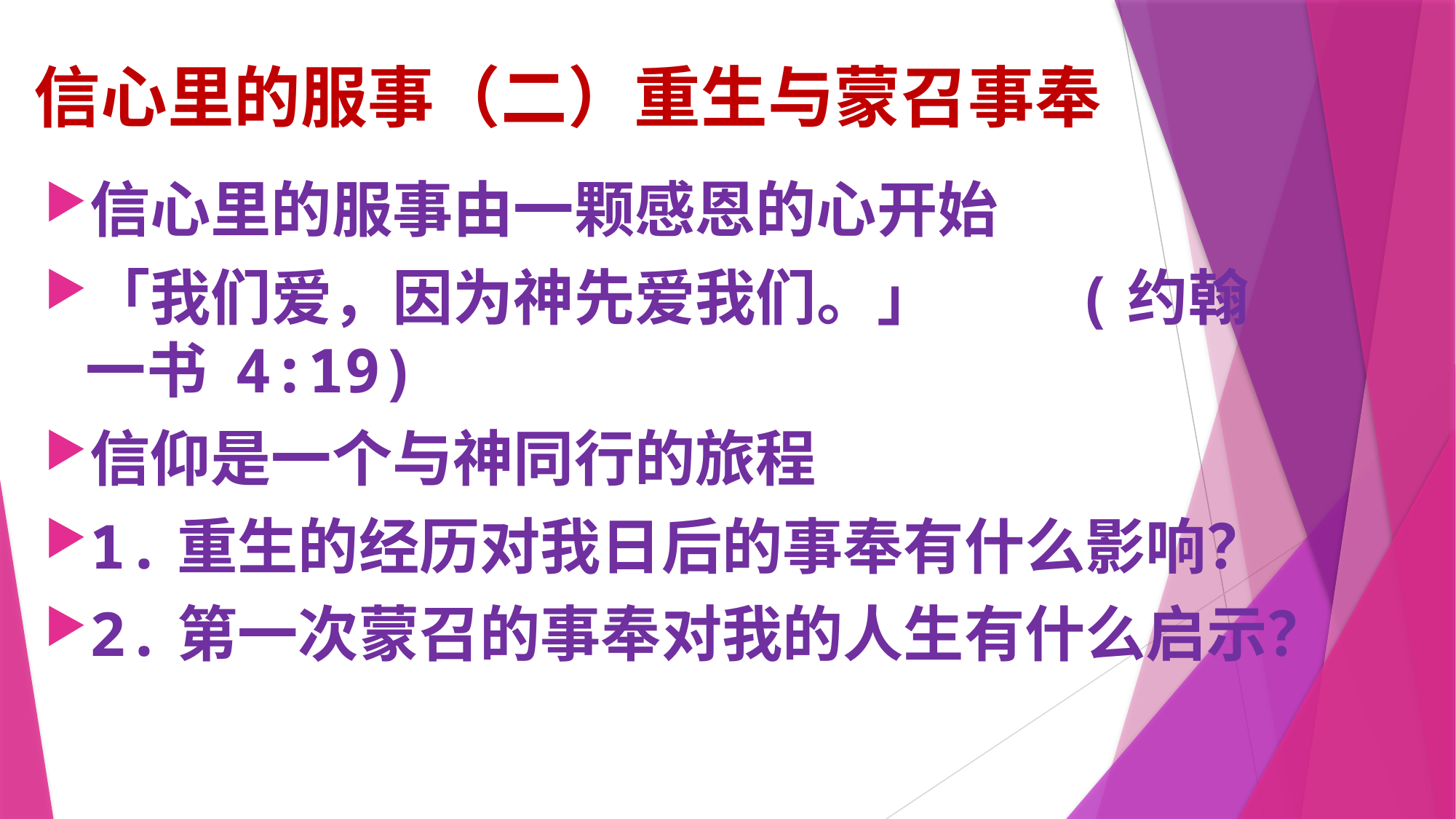

# 信心里的服事（二）重生与蒙召事奉
信心里的服事由一颗感恩的心开始
「我们爱，因为神先爱我们。」         (约翰一书 4:19)
信仰是一个与神同行的旅程
1.重生的经历对我日后的事奉有什么影响？
2.第一次蒙召的事奉对我的人生有什么启示？